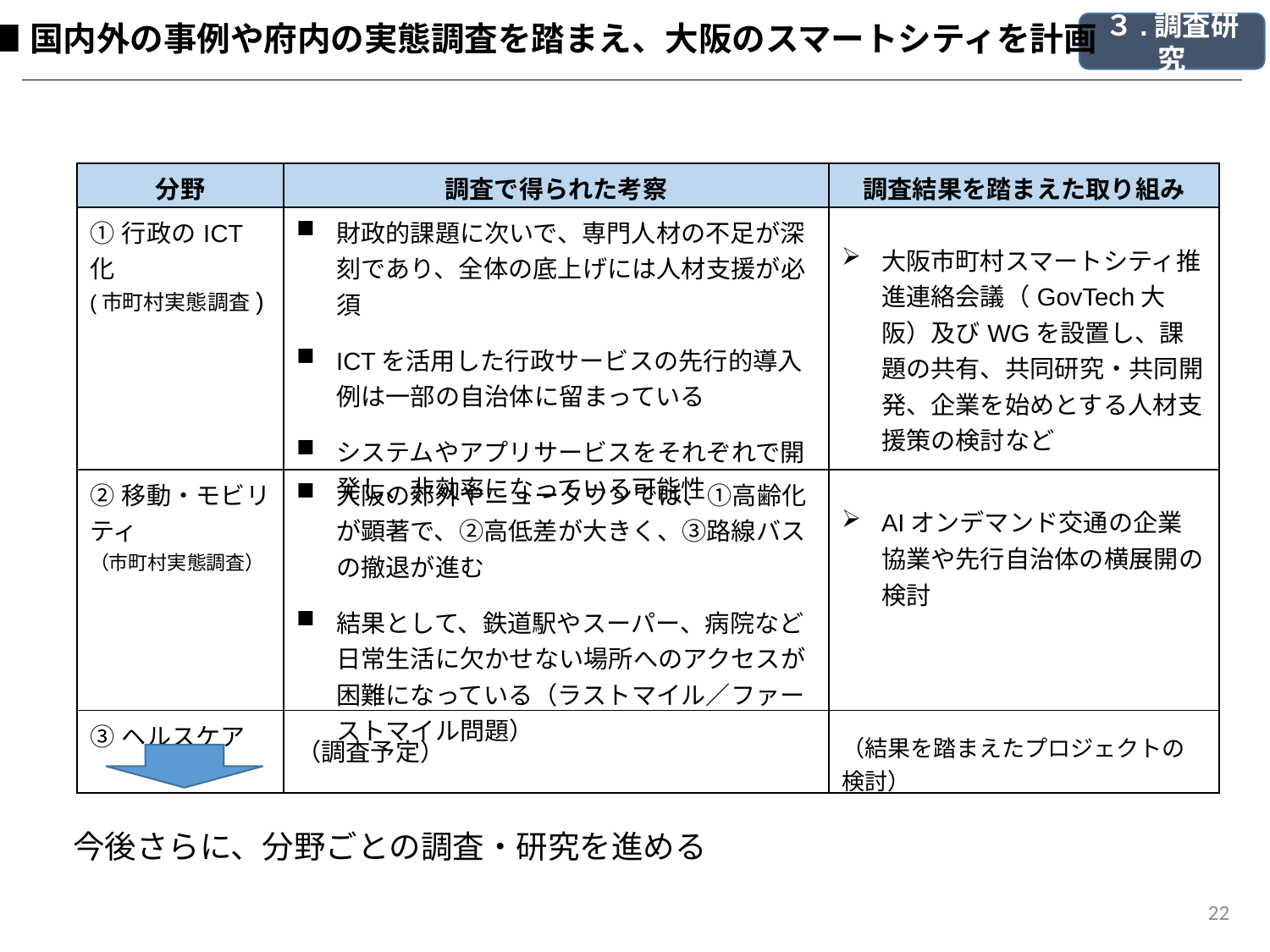

■国内外の事例や府内の実態調査を踏まえ、大阪のスマートシティを計画
３.調査研究
| 分野 | 調査で得られた考察 | 調査結果を踏まえた取り組み |
| --- | --- | --- |
| ①行政のICT化 (市町村実態調査) | 財政的課題に次いで、専門人材の不足が深刻であり、全体の底上げには人材支援が必須 ICTを活用した行政サービスの先行的導入例は一部の自治体に留まっている システムやアプリサービスをそれぞれで開発し、非効率になっている可能性 | 大阪市町村スマートシティ推進連絡会議（GovTech大阪）及びWGを設置し、課題の共有、共同研究・共同開発、企業を始めとする人材支援策の検討など |
| ②移動・モビリティ （市町村実態調査） | 大阪の郊外やニュータウンでは、①高齢化が顕著で、②高低差が大きく、③路線バスの撤退が進む 結果として、鉄道駅やスーパー、病院など日常生活に欠かせない場所へのアクセスが困難になっている（ラストマイル／ファーストマイル問題） | AIオンデマンド交通の企業協業や先行自治体の横展開の検討 |
| ③ヘルスケア | （調査予定） | （結果を踏まえたプロジェクトの検討） |

今後さらに、分野ごとの調査・研究を進める
22